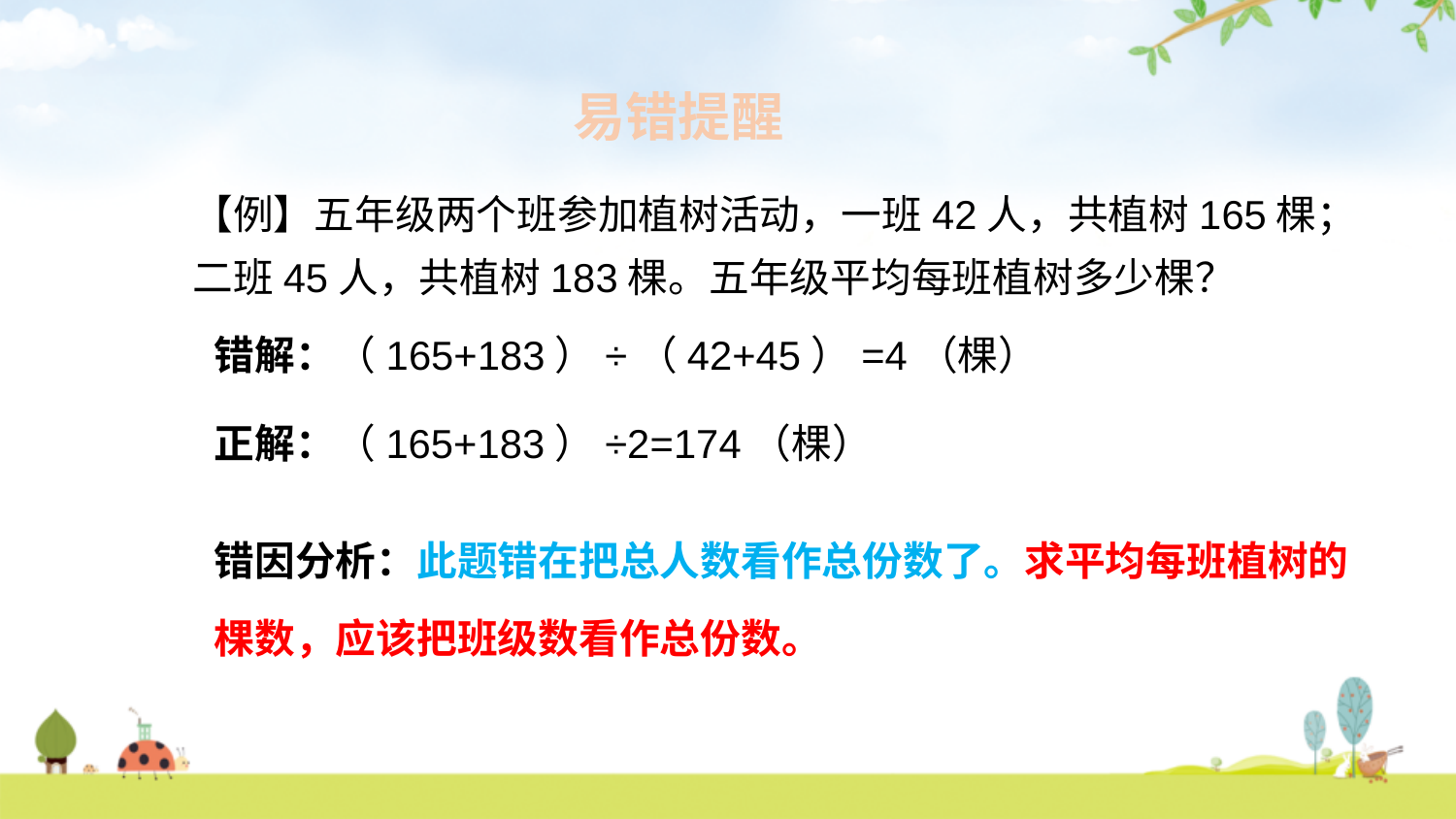

易错提醒
【例】五年级两个班参加植树活动，一班42人，共植树165棵；二班45人，共植树183棵。五年级平均每班植树多少棵？
错解：（165+183）÷（42+45）=4（棵）
正解：（165+183）÷2=174（棵）
错因分析：此题错在把总人数看作总份数了。求平均每班植树的棵数，应该把班级数看作总份数。